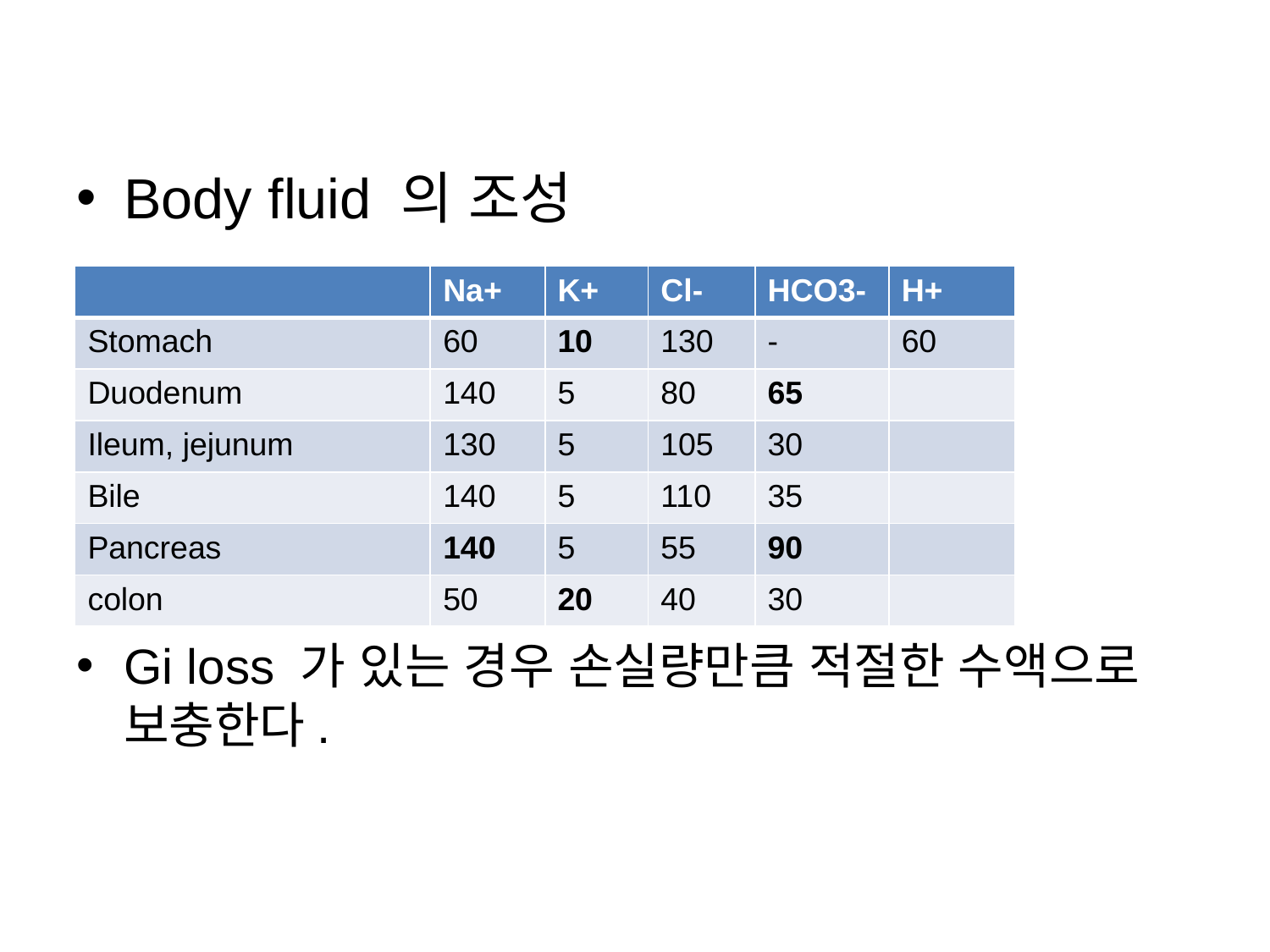

Body fluid 의 조성

Gi loss 가 있는 경우 손실량만큼 적절한 수액으로 보충한다.

|  | Na+ | K+ | Cl- | HCO3- | H+ |
| --- | --- | --- | --- | --- | --- |
| Stomach | 60 | 10 | 130 | - | 60 |
| Duodenum | 140 | 5 | 80 | 65 |  |
| Ileum, jejunum | 130 | 5 | 105 | 30 |  |
| Bile | 140 | 5 | 110 | 35 |  |
| Pancreas | 140 | 5 | 55 | 90 |  |
| colon | 50 | 20 | 40 | 30 |  |